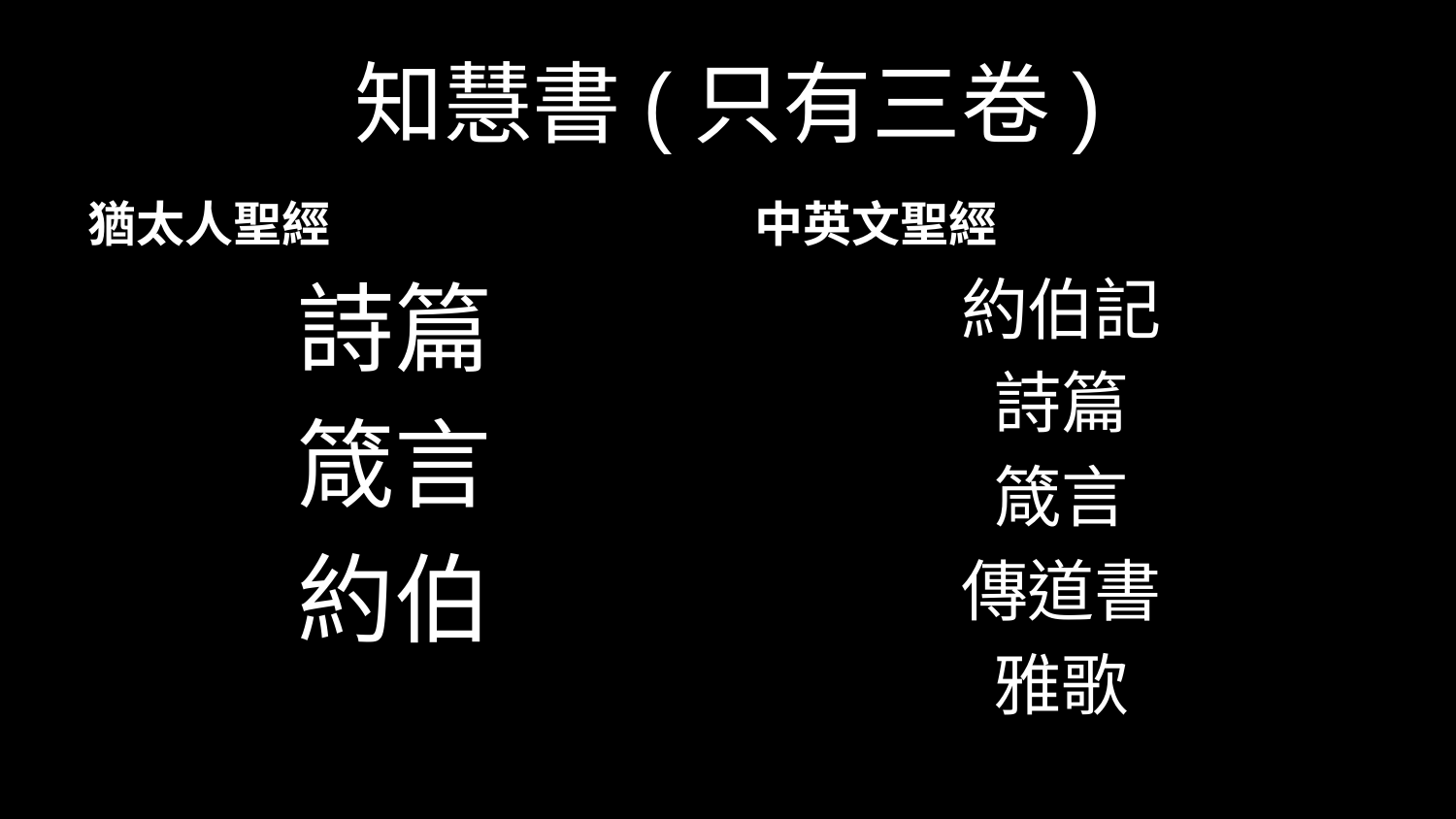

# 知慧書(只有三卷)
猶太人聖經
中英文聖經
詩篇
箴言
約伯
約伯記
詩篇
箴言
傳道書
雅歌